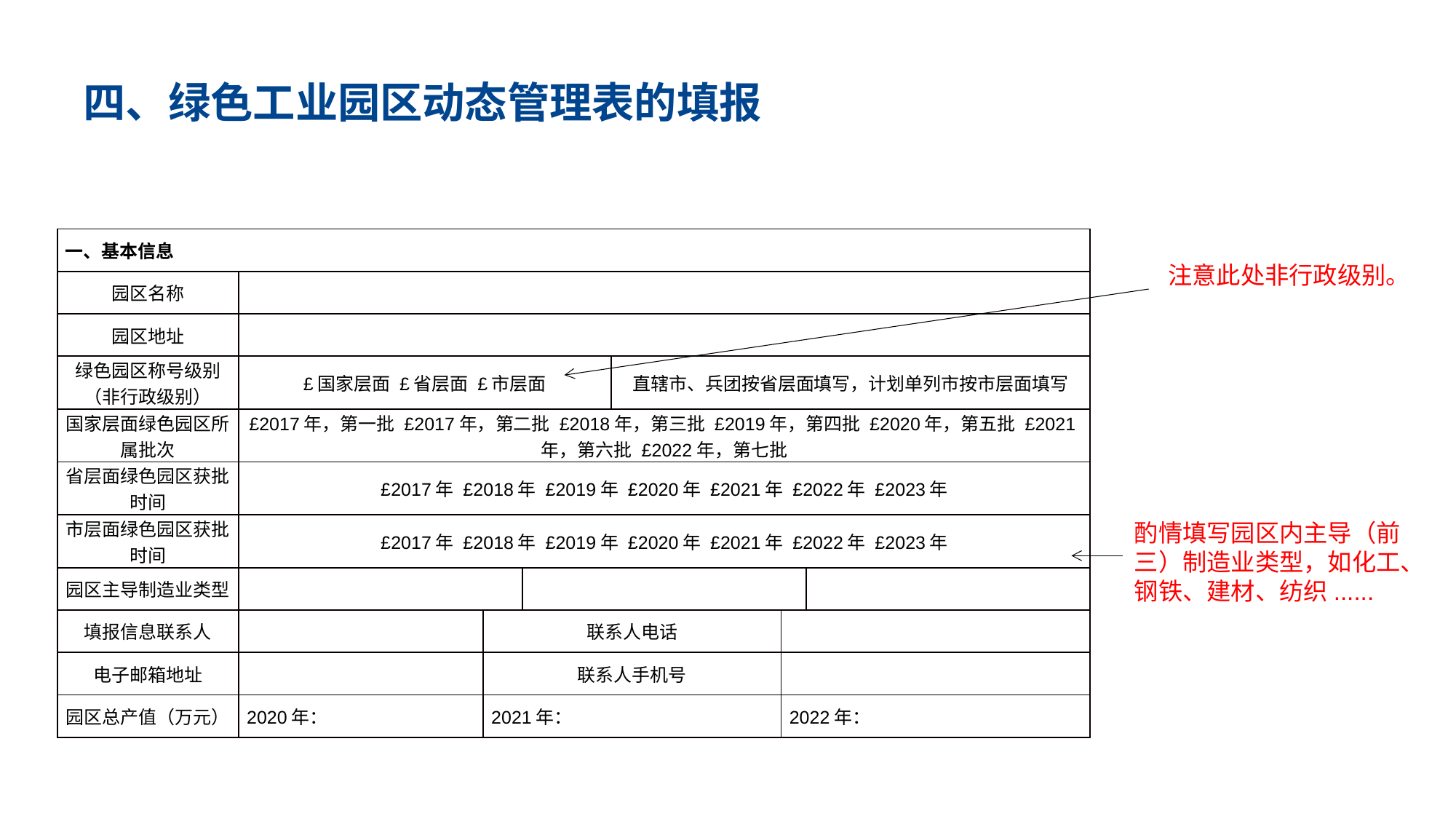

# 四、绿色工业园区动态管理表的填报
| 一、基本信息 |  |  |  |  |  |  |
| --- | --- | --- | --- | --- | --- | --- |
| 园区名称 |  |  |  |  |  |  |
| 园区地址 |  |  |  |  |  |  |
| 绿色园区称号级别（非行政级别） | £国家层面 £省层面 £市层面 |  |  | 直辖市、兵团按省层面填写，计划单列市按市层面填写 |  |  |
| 国家层面绿色园区所属批次 | £2017年，第一批 £2017年，第二批 £2018年，第三批 £2019年，第四批 £2020年，第五批 £2021年，第六批 £2022年，第七批 |  |  |  |  |  |
| 省层面绿色园区获批时间 | £2017年 £2018年 £2019年 £2020年 £2021年 £2022年 £2023年 |  |  |  |  |  |
| 市层面绿色园区获批时间 | £2017年 £2018年 £2019年 £2020年 £2021年 £2022年 £2023年 |  |  |  |  |  |
| 园区主导制造业类型 |  |  |  |  |  |  |
| 填报信息联系人 |  | 联系人电话 |  |  |  |  |
| 电子邮箱地址 |  | 联系人手机号 |  |  |  |  |
| 园区总产值（万元） | 2020年： | 2021年： |  |  | 2022年： |  |
注意此处非行政级别。
酌情填写园区内主导（前三）制造业类型，如化工、钢铁、建材、纺织......